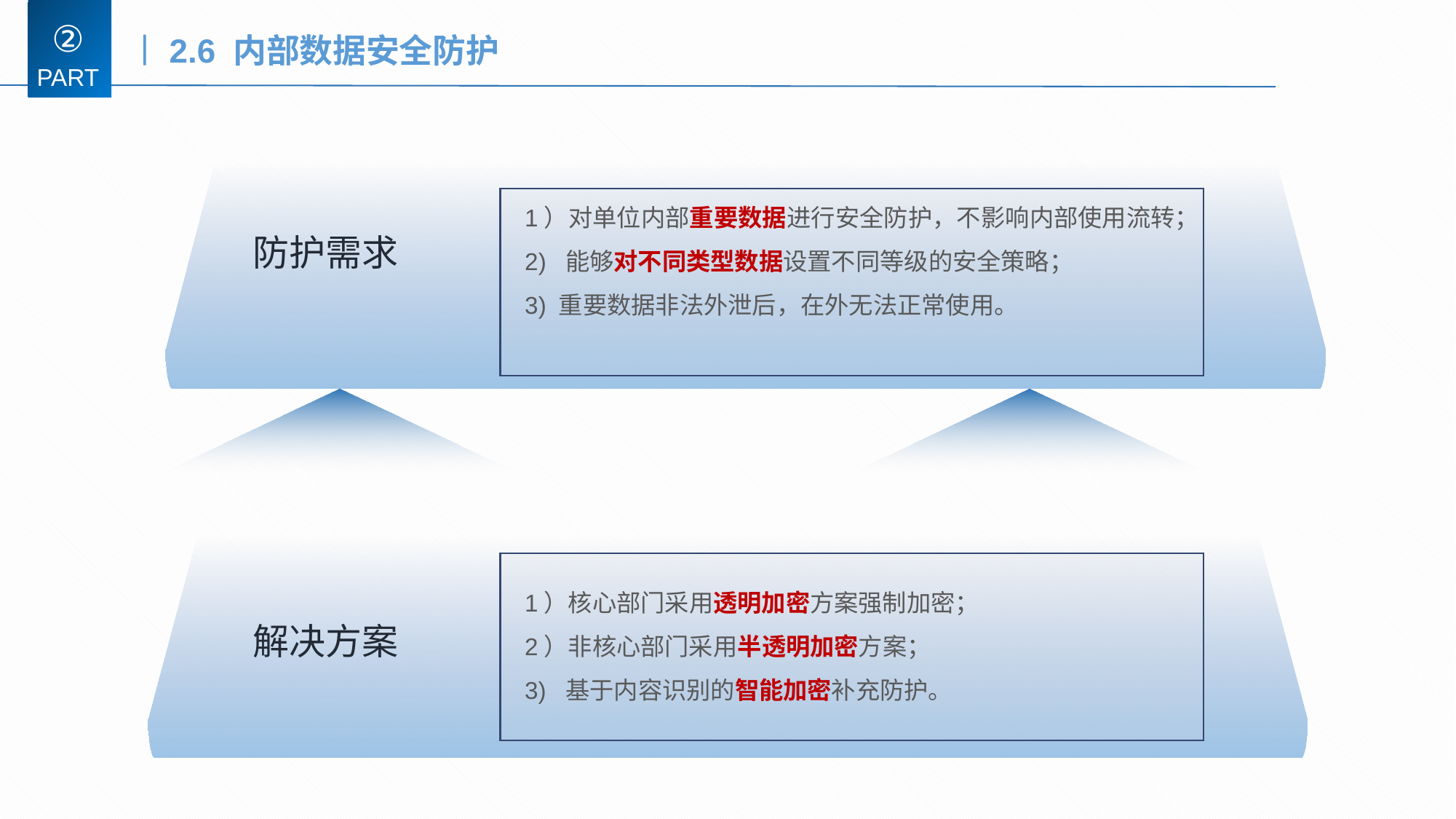

②
丨2.6 内部数据安全防护
PART

1）对单位内部重要数据进行安全防护，不影响内部使用流转；
2)  能够对不同类型数据设置不同等级的安全策略；
3) 重要数据非法外泄后，在外无法正常使用。

防护需求

1）核心部门采用透明加密方案强制加密；
2）非核心部门采用半透明加密方案；
3)  基于内容识别的智能加密补充防护。
解决方案